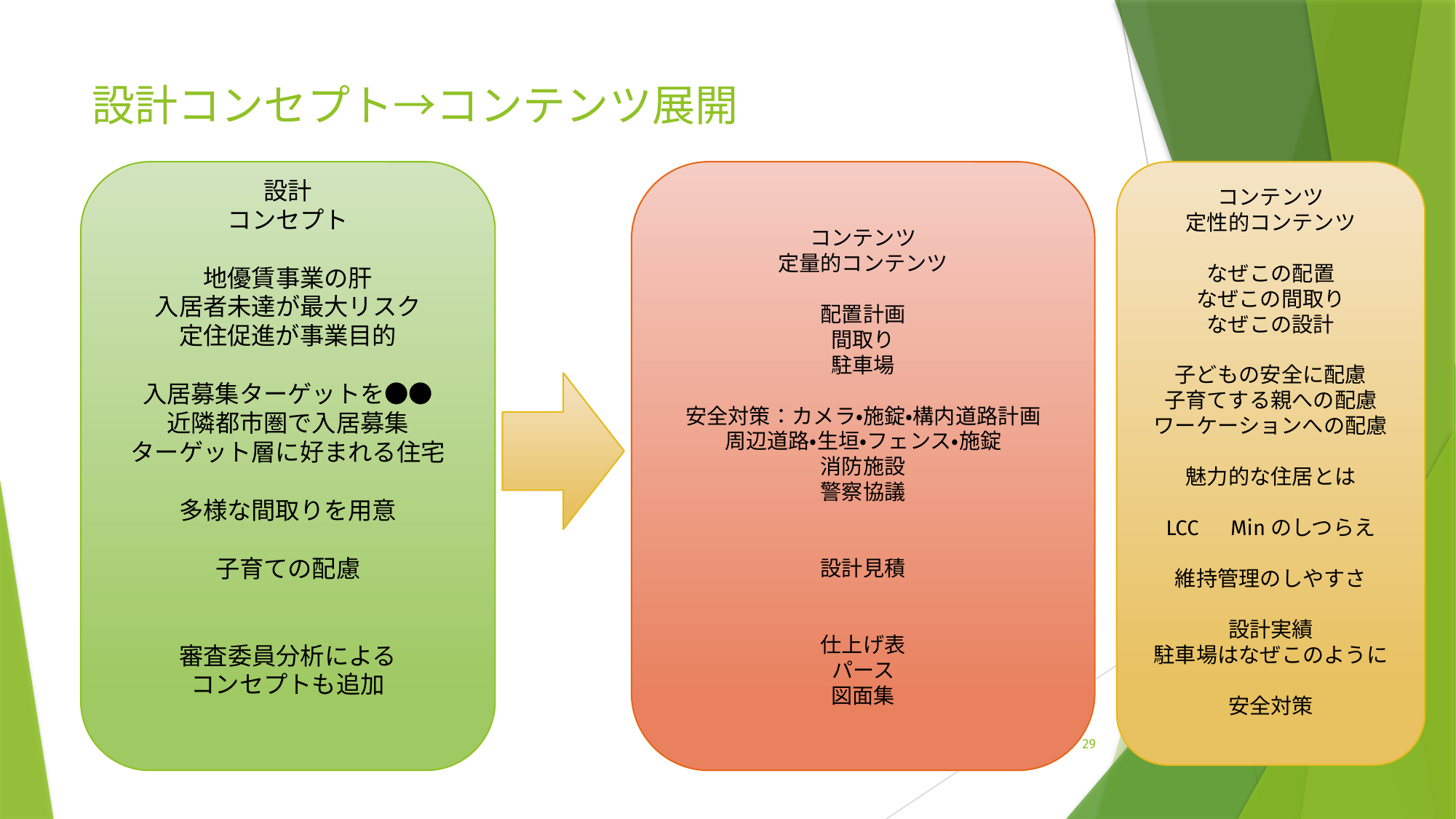

# 設計コンセプト→コンテンツ展開
設計
コンセプト

地優賃事業の肝
入居者未達が最大リスク
定住促進が事業目的

入居募集ターゲットを●●
近隣都市圏で入居募集
ターゲット層に好まれる住宅

多様な間取りを用意

子育ての配慮

審査委員分析による
コンセプトも追加

コンテンツ
定量的コンテンツ

配置計画
間取り
駐車場

安全対策：カメラ・施錠・構内道路計画
周辺道路・生垣・フェンス・施錠
消防施設
警察協議

設計見積

仕上げ表
パース
図面集
コンテンツ
定性的コンテンツ

なぜこの配置
なぜこの間取り
なぜこの設計

子どもの安全に配慮
子育てする親への配慮
ワーケーションへの配慮

魅力的な住居とは

LCC　Minのしつらえ

維持管理のしやすさ

設計実績
駐車場はなぜこのように

安全対策

29